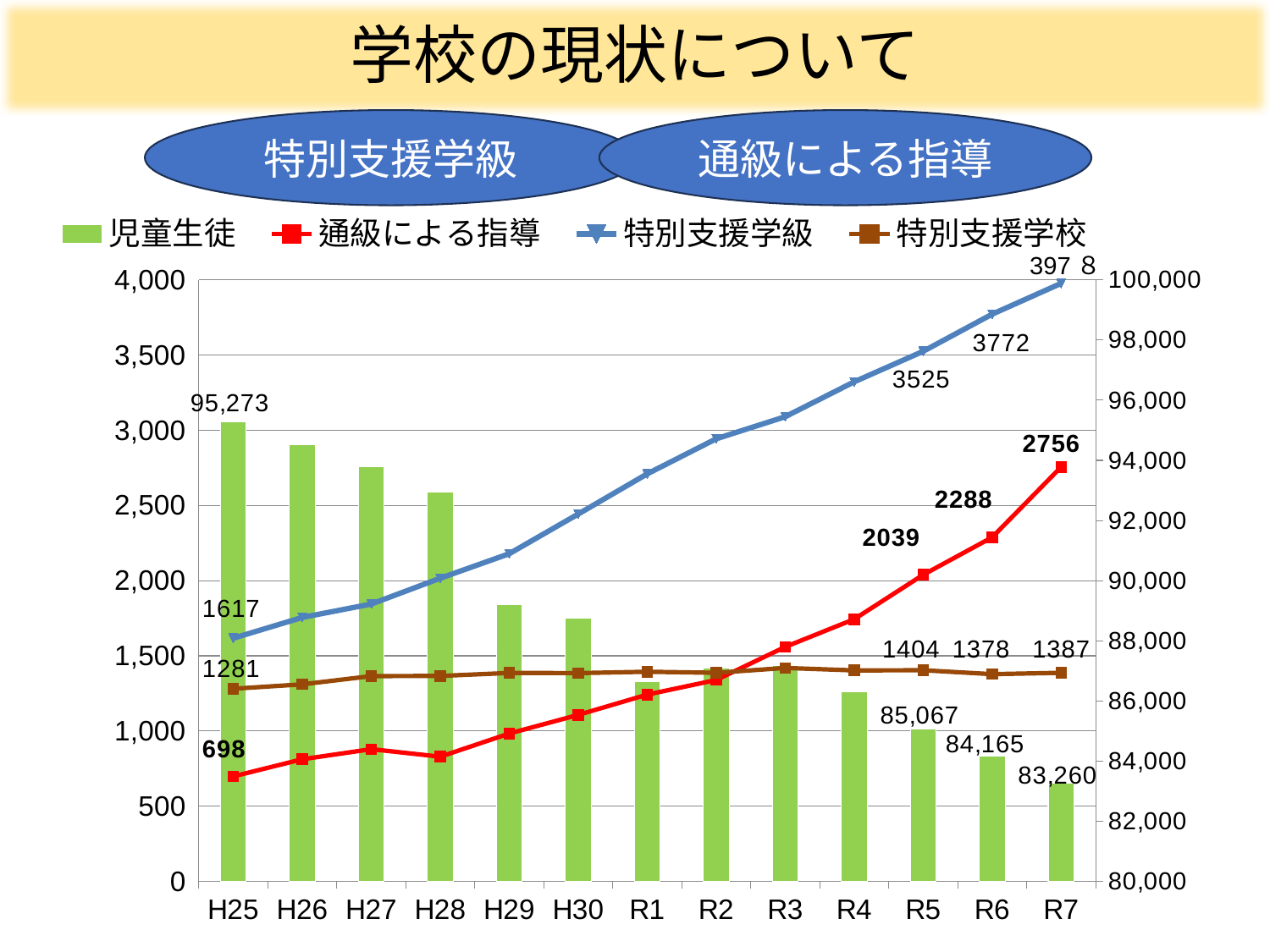

学校の現状について
　特別支援学校・特別支援学級在籍者数及び通級による指導を受けている児童生徒数の推移
特別支援学級
通級による指導

[unsupported chart]

397８